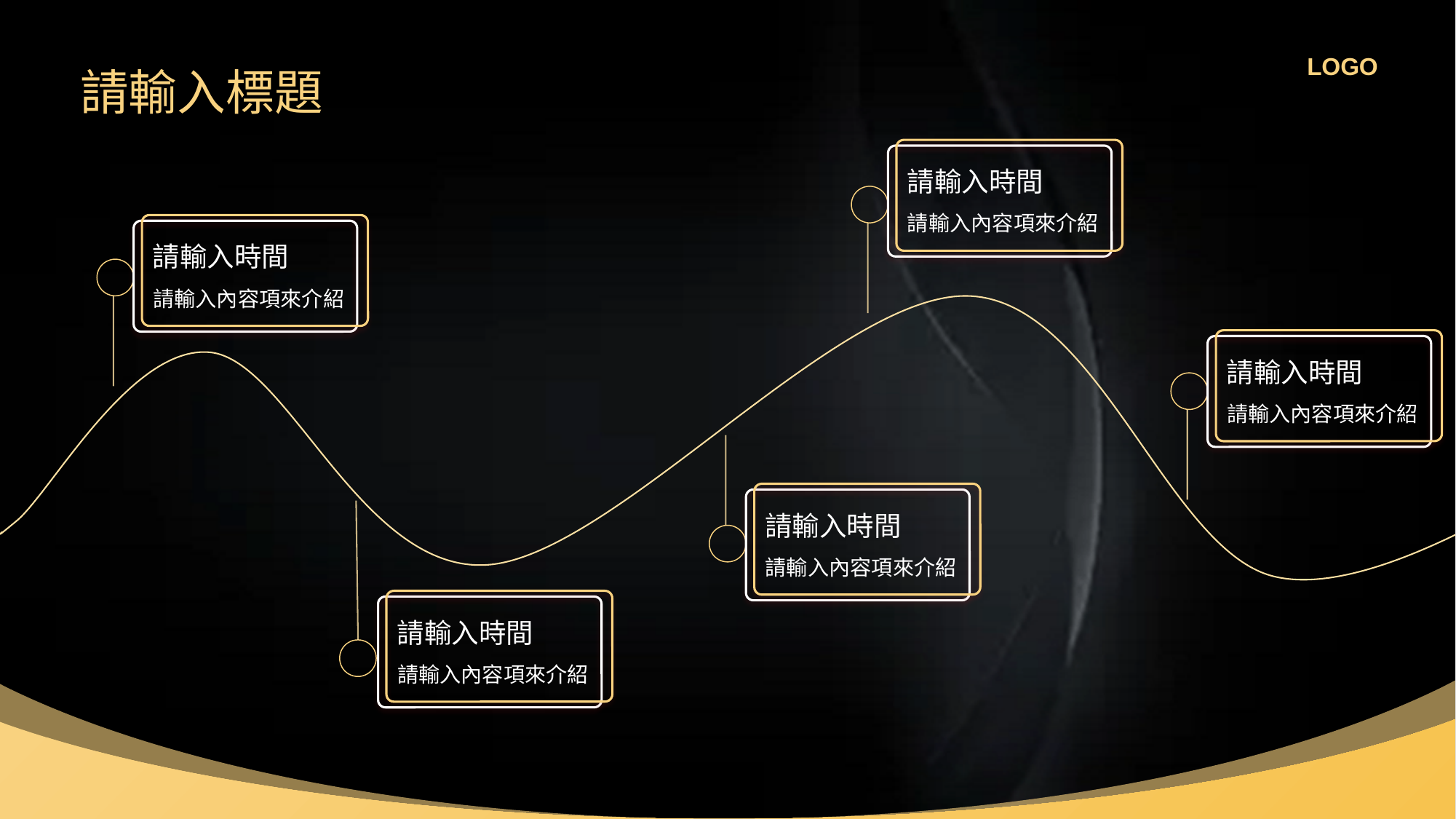

LOGO
請輸入標題

請輸入時間
請輸入內容項來介紹

請輸入時間
請輸入內容項來介紹

請輸入時間
請輸入內容項來介紹

請輸入時間
請輸入內容項來介紹

請輸入時間
請輸入內容項來介紹